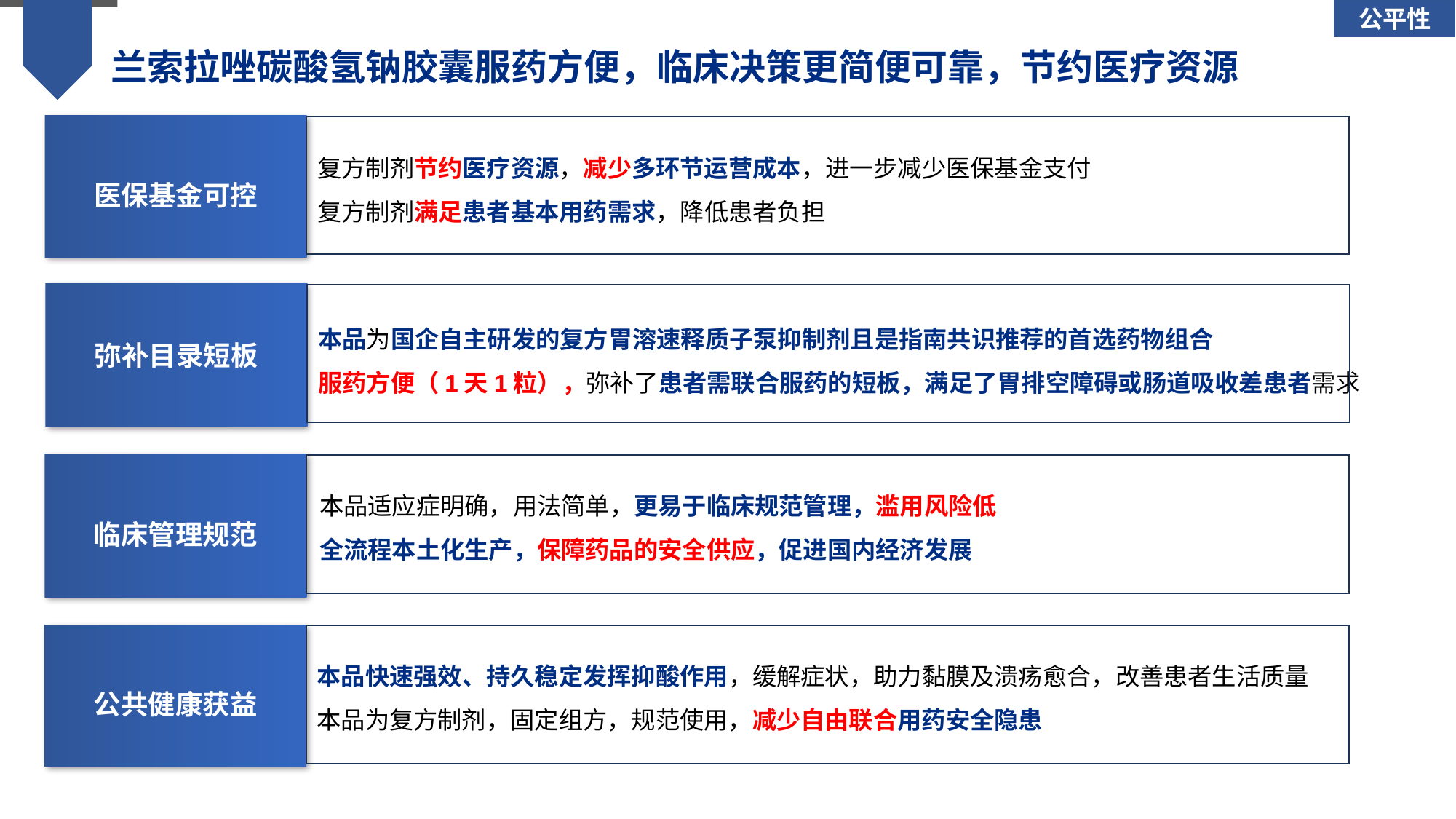

公平性

兰索拉唑碳酸氢钠胶囊服药方便，临床决策更简便可靠，节约医疗资源
医保基金可控

复方制剂节约医疗资源，减少多环节运营成本，进一步减少医保基金支付
复方制剂满足患者基本用药需求，降低患者负担

弥补目录短板

本品为国企自主研发的复方胃溶速释质子泵抑制剂且是指南共识推荐的首选药物组合
服药方便（1天1粒），弥补了患者需联合服药的短板，满足了胃排空障碍或肠道吸收差患者需求
临床管理规范

本品适应症明确，用法简单，更易于临床规范管理，滥用风险低
全流程本土化生产，保障药品的安全供应，促进国内经济发展

公共健康获益

本品快速强效、持久稳定发挥抑酸作用，缓解症状，助力黏膜及溃疡愈合，改善患者生活质量
本品为复方制剂，固定组方，规范使用，减少自由联合用药安全隐患